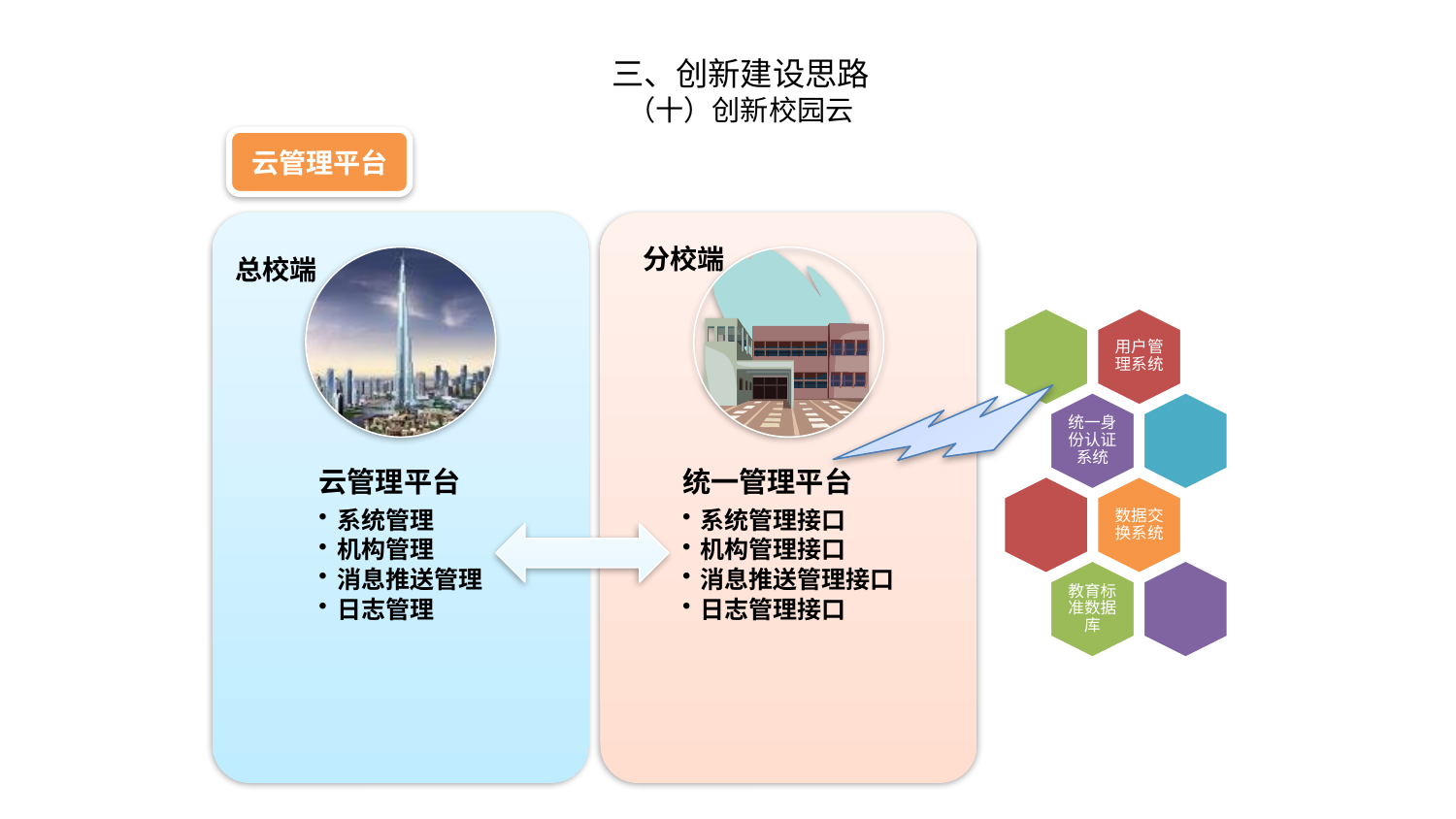

# 三、创新建设思路 （十）创新校园云
云管理平台
云管理平台
系统管理
机构管理
消息推送管理
日志管理
统一管理平台
系统管理接口
机构管理接口
消息推送管理接口
日志管理接口
分校端
用户管理系统

统一身份认证系统

数据交换系统

教育标准数据库

总校端